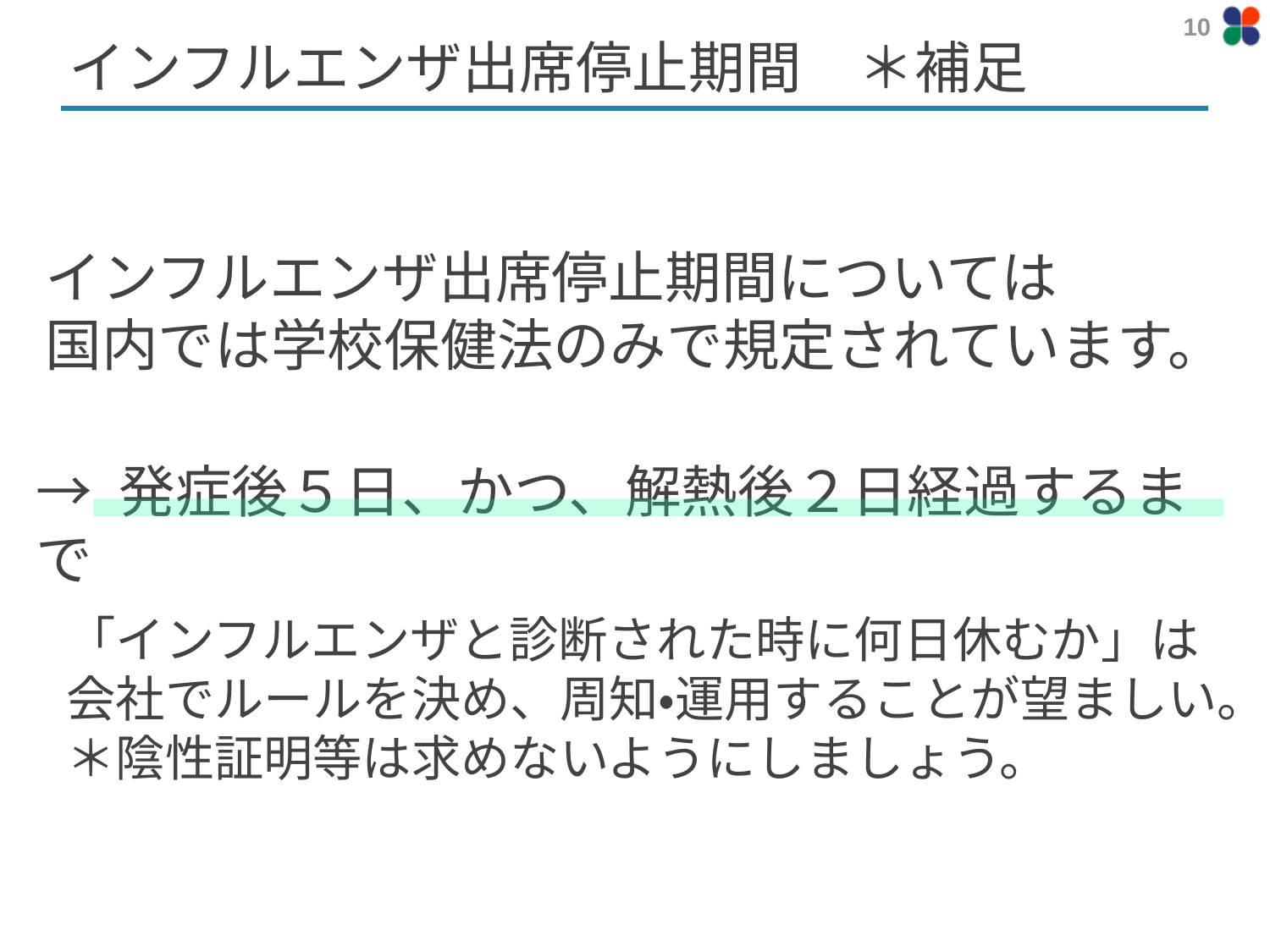

# インフルエンザ出席停止期間　＊補足
10
インフルエンザ出席停止期間については
国内では学校保健法のみで規定されています。
→ 発症後５日、かつ、解熱後２日経過するまで

「インフルエンザと診断された時に何日休むか」は
会社でルールを決め、周知・運用することが望ましい。
＊陰性証明等は求めないようにしましょう。